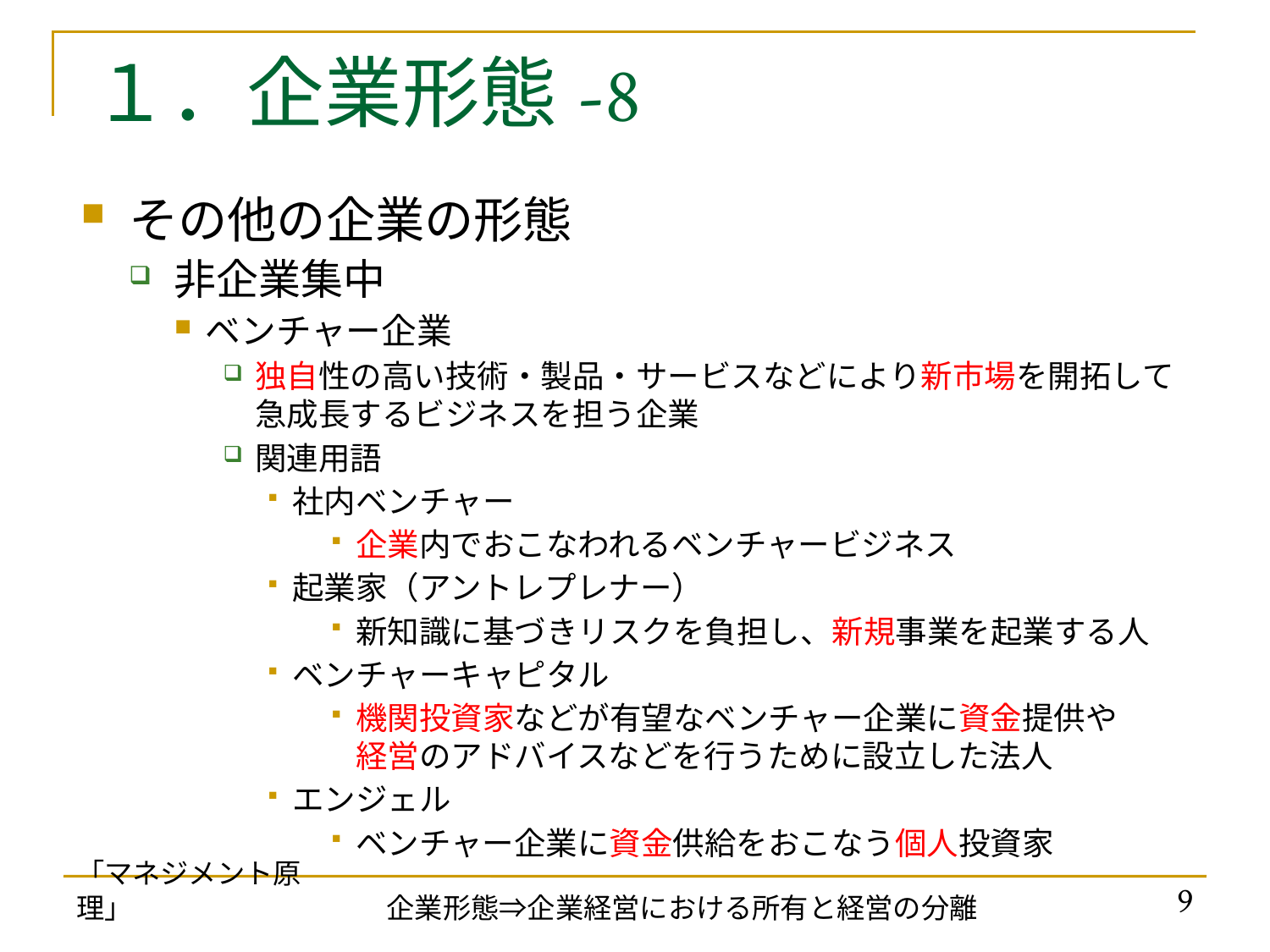

# １．企業形態-8
その他の企業の形態
非企業集中
ベンチャー企業
独自性の高い技術・製品・サービスなどにより新市場を開拓して
急成長するビジネスを担う企業
関連用語
社内ベンチャー
企業内でおこなわれるベンチャービジネス
起業家（アントレプレナー）
新知識に基づきリスクを負担し、新規事業を起業する人
ベンチャーキャピタル
機関投資家などが有望なベンチャー企業に資金提供や
経営のアドバイスなどを行うために設立した法人
エンジェル
ベンチャー企業に資金供給をおこなう個人投資家
「マネジメント原理」
9
企業形態⇒企業経営における所有と経営の分離